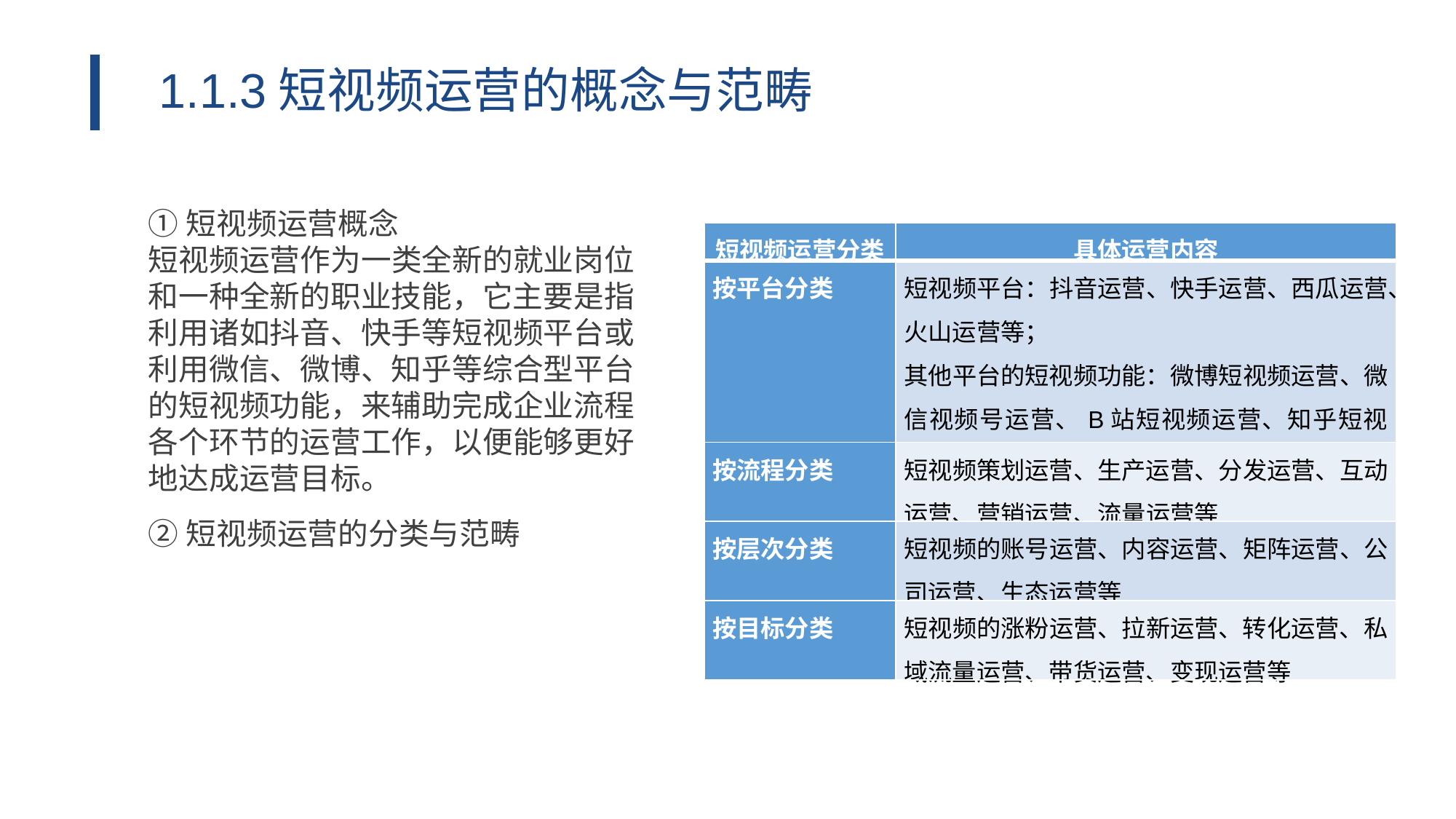

1.1.3短视频运营的概念与范畴
①短视频运营概念
短视频运营作为一类全新的就业岗位和一种全新的职业技能，它主要是指利用诸如抖音、快手等短视频平台或利用微信、微博、知乎等综合型平台的短视频功能，来辅助完成企业流程各个环节的运营工作，以便能够更好地达成运营目标。
| 短视频运营分类 | 具体运营内容 |
| --- | --- |
| 按平台分类 | 短视频平台：抖音运营、快手运营、西瓜运营、火山运营等； 其他平台的短视频功能：微博短视频运营、微信视频号运营、B站短视频运营、知乎短视频运营等 |
| 按流程分类 | 短视频策划运营、生产运营、分发运营、互动运营、营销运营、流量运营等 |
| 按层次分类 | 短视频的账号运营、内容运营、矩阵运营、公司运营、生态运营等 |
| 按目标分类 | 短视频的涨粉运营、拉新运营、转化运营、私域流量运营、带货运营、变现运营等 |
②短视频运营的分类与范畴